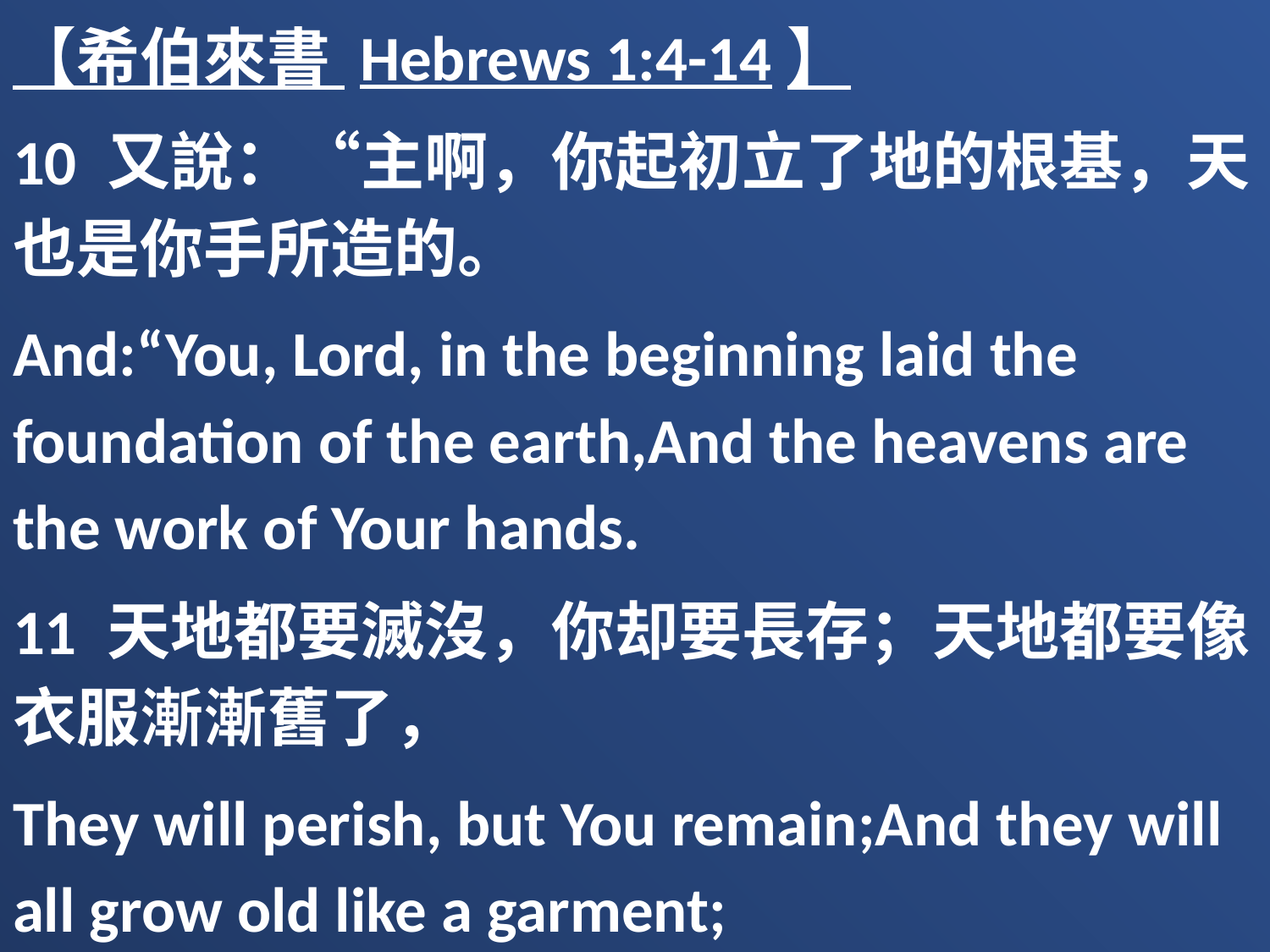

【希伯來書 Hebrews 1:4-14】
10 又說：“主啊，你起初立了地的根基，天也是你手所造的。
And:“You, Lord, in the beginning laid the foundation of the earth,And the heavens are the work of Your hands.
11 天地都要滅沒，你却要長存；天地都要像衣服漸漸舊了，
They will perish, but You remain;And they will all grow old like a garment;